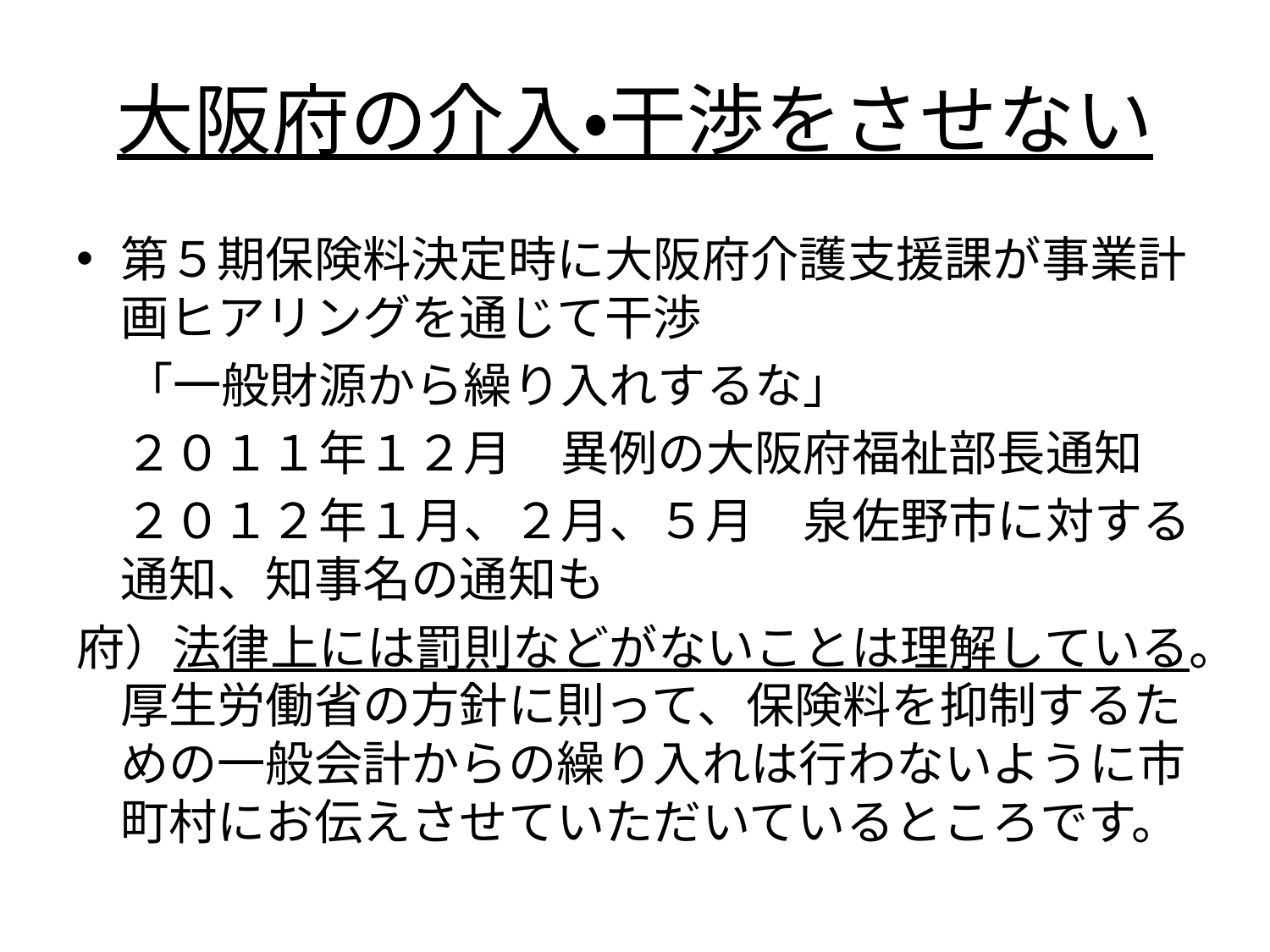

# 大阪府の介入・干渉をさせない
第５期保険料決定時に大阪府介護支援課が事業計画ヒアリングを通じて干渉
　「一般財源から繰り入れするな」
　２０１１年１２月　異例の大阪府福祉部長通知
　２０１２年１月、２月、５月　泉佐野市に対する通知、知事名の通知も
府）法律上には罰則などがないことは理解している。厚生労働省の方針に則って、保険料を抑制するための一般会計からの繰り入れは行わないように市町村にお伝えさせていただいているところです。